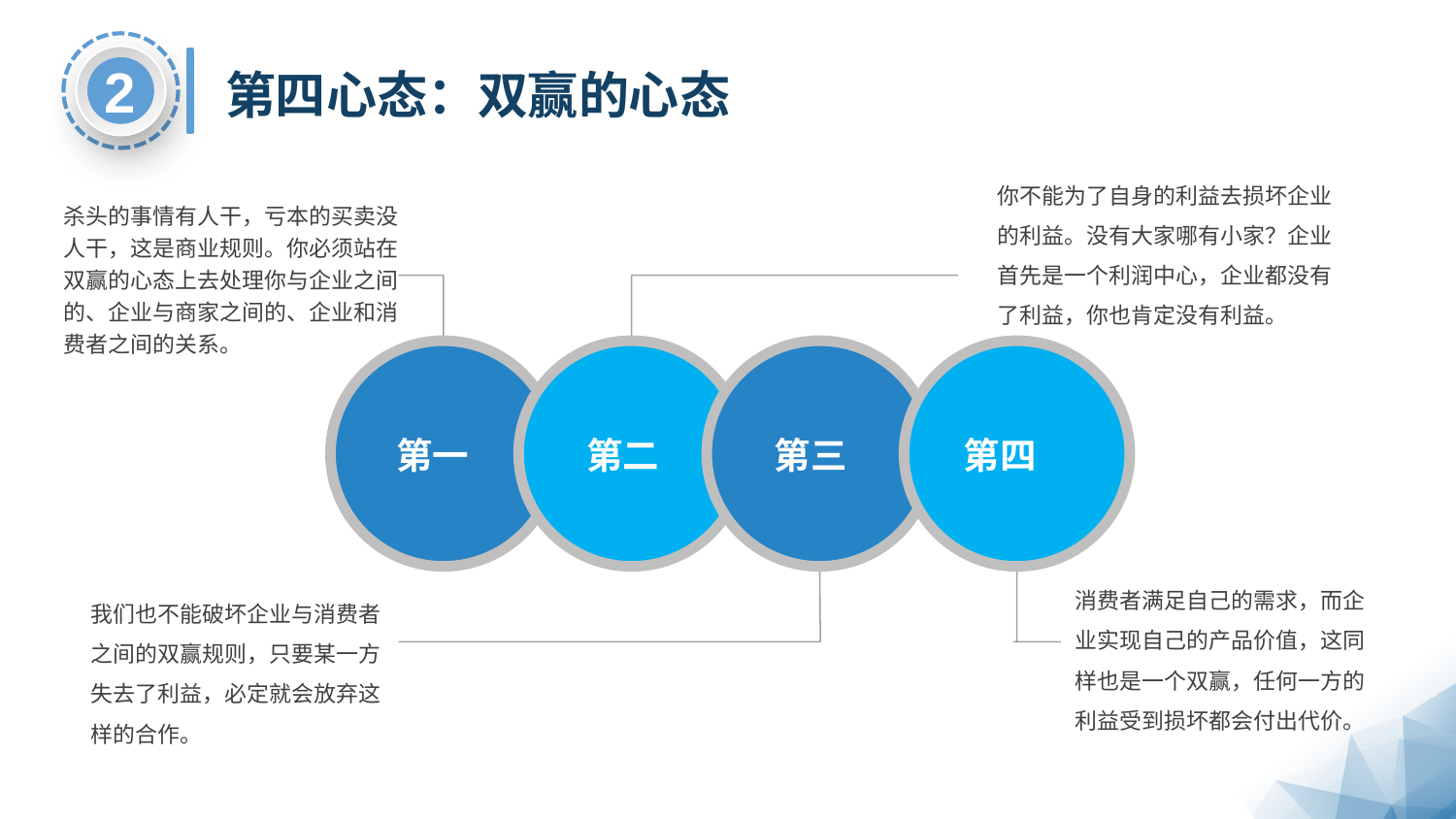

第四心态：双赢的心态
你不能为了自身的利益去损坏企业的利益。没有大家哪有小家？企业首先是一个利润中心，企业都没有了利益，你也肯定没有利益。
杀头的事情有人干，亏本的买卖没人干，这是商业规则。你必须站在双赢的心态上去处理你与企业之间的、企业与商家之间的、企业和消费者之间的关系。

第一

第二

第三

第四
消费者满足自己的需求，而企业实现自己的产品价值，这同样也是一个双赢，任何一方的利益受到损坏都会付出代价。
我们也不能破坏企业与消费者之间的双赢规则，只要某一方失去了利益，必定就会放弃这样的合作。